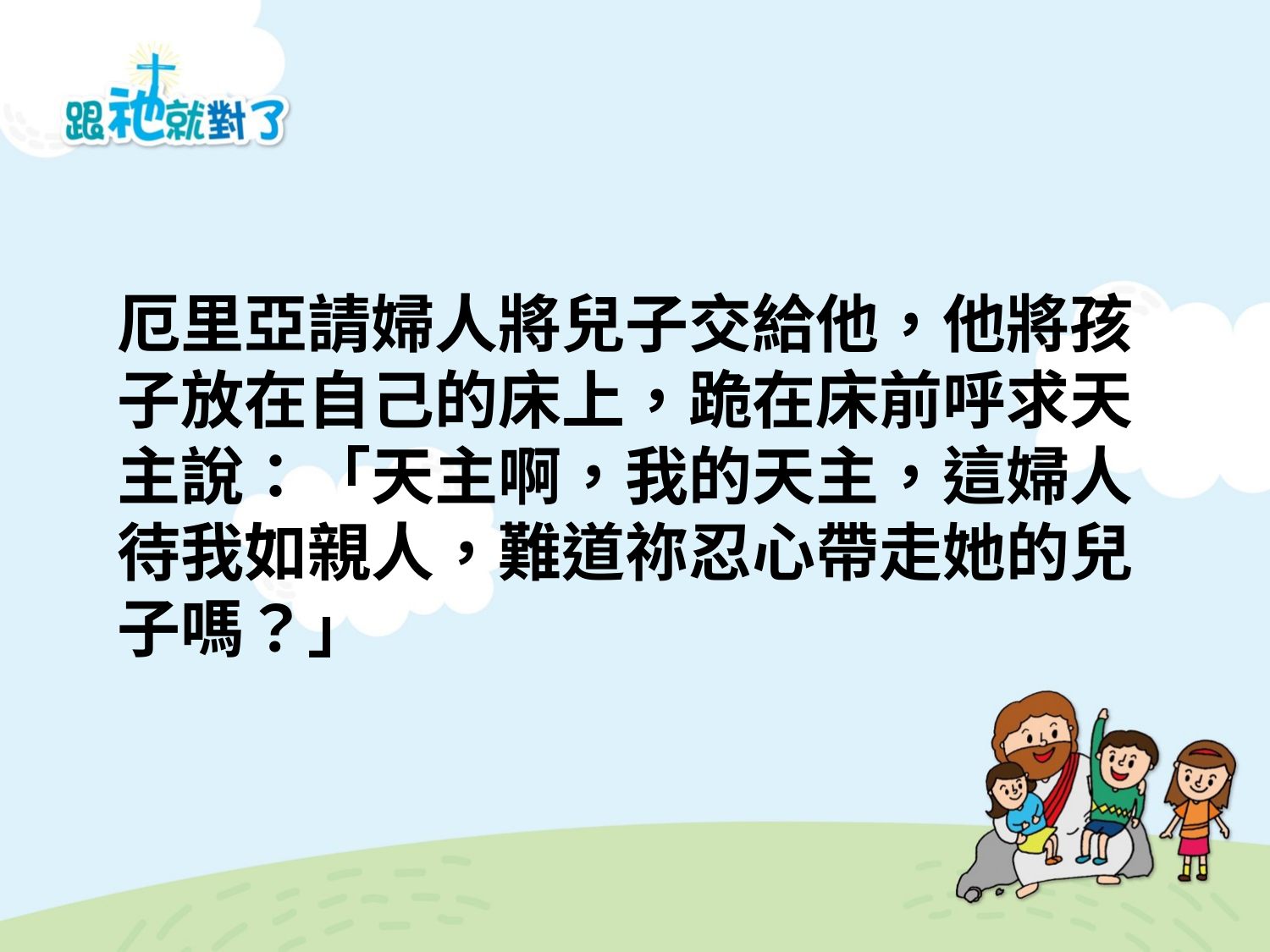

厄里亞請婦人將兒子交給他，他將孩子放在自己的床上，跪在床前呼求天主說：「天主啊，我的天主，這婦人待我如親人，難道祢忍心帶走她的兒子嗎？」